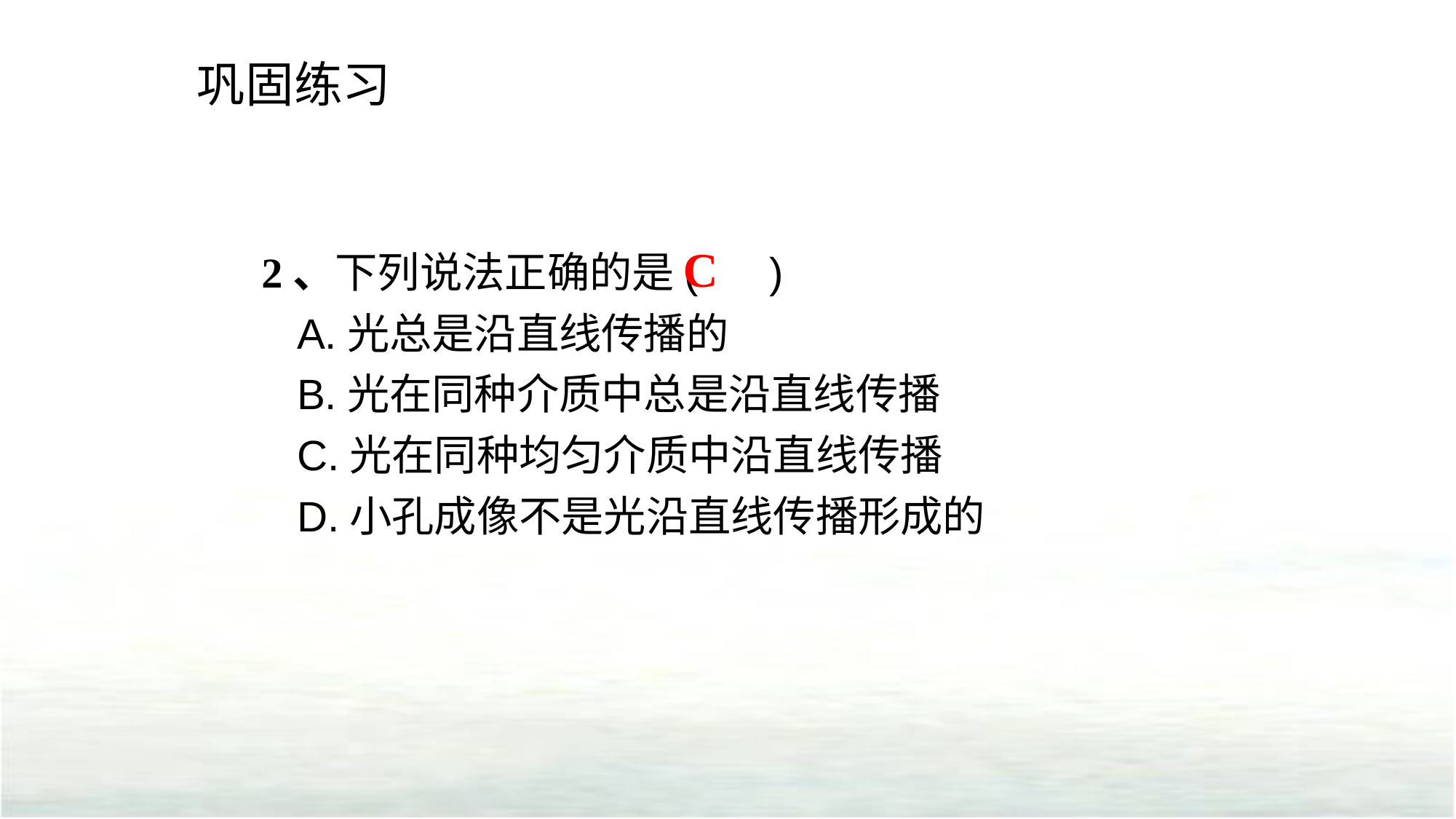

巩固练习
C
2、下列说法正确的是(      )
   A.光总是沿直线传播的
   B.光在同种介质中总是沿直线传播
   C.光在同种均匀介质中沿直线传播
   D.小孔成像不是光沿直线传播形成的